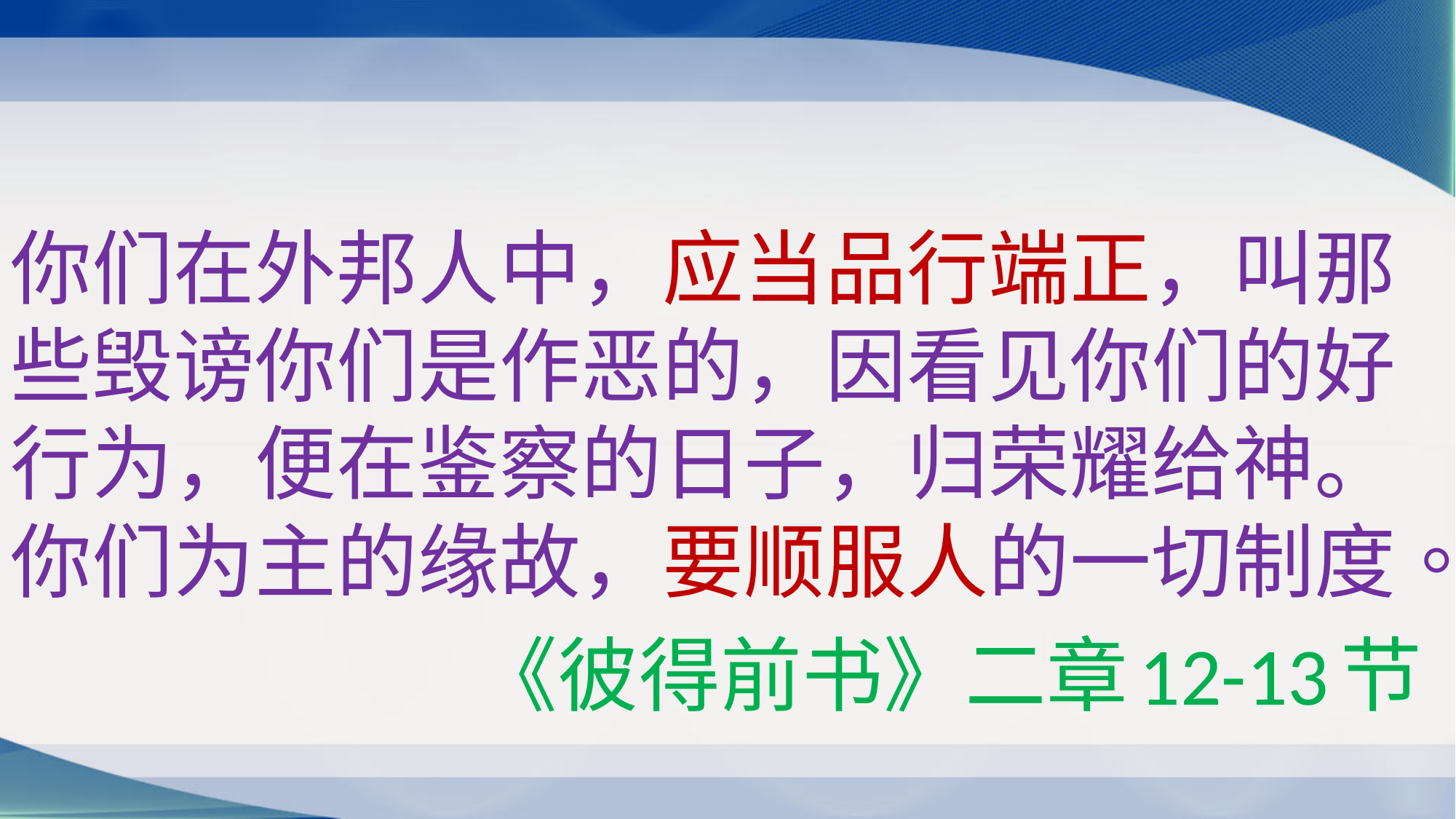

你们在外邦人中，应当品行端正，叫那些毁谤你们是作恶的，因看见你们的好行为，便在鉴察的日子，归荣耀给神。你们为主的缘故，要顺服人的一切制度。
                         《彼得前书》二章12-13节